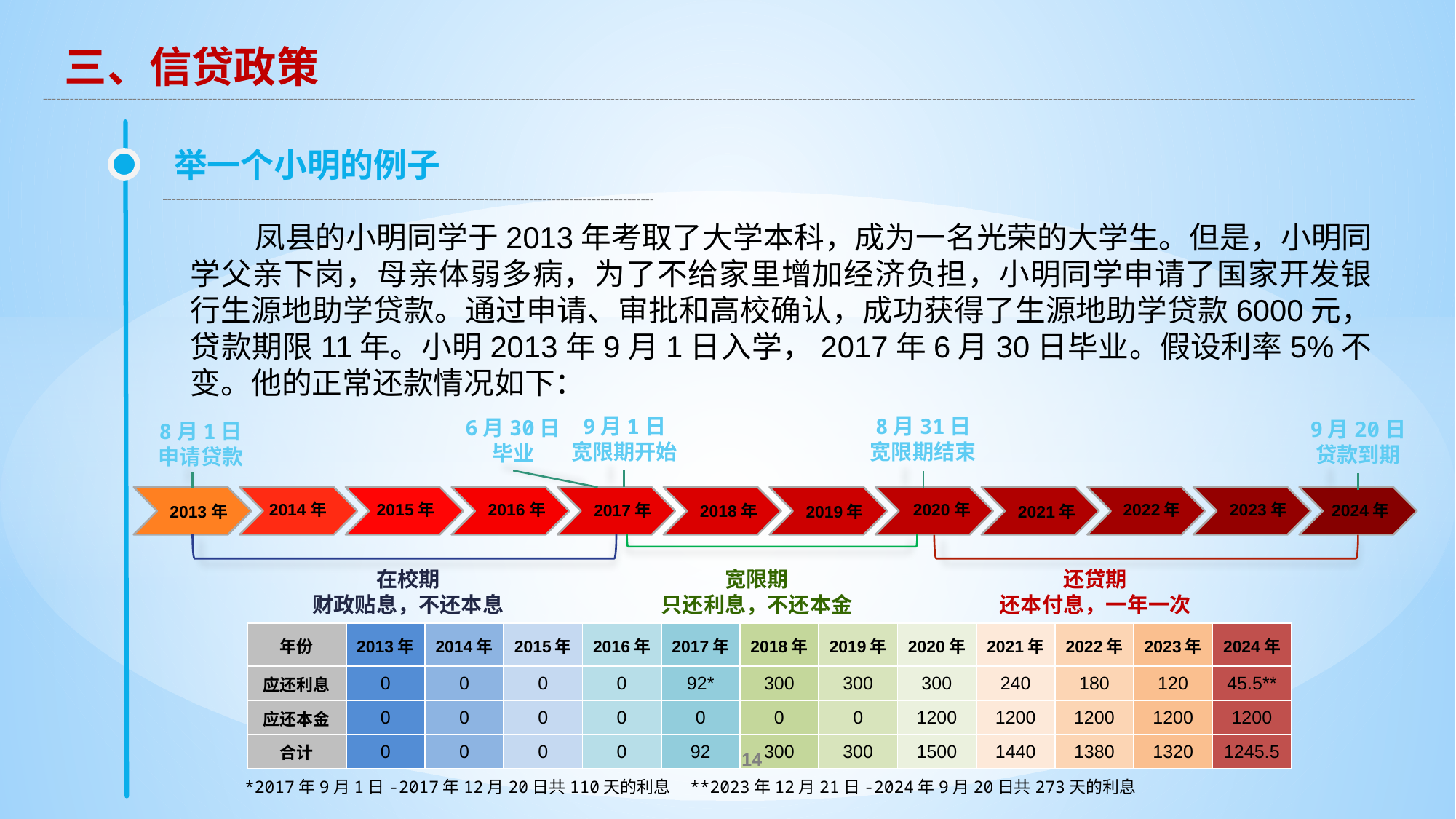

三、信贷政策

举一个小明的例子

凤县的小明同学于2013年考取了大学本科，成为一名光荣的大学生。但是，小明同学父亲下岗，母亲体弱多病，为了不给家里增加经济负担，小明同学申请了国家开发银行生源地助学贷款。通过申请、审批和高校确认，成功获得了生源地助学贷款6000元，贷款期限11年。小明2013年9月1日入学，2017年6月30日毕业。假设利率5%不变。他的正常还款情况如下：

8月31日
宽限期结束
9月1日
宽限期开始
6月30日
毕业
9月20日
贷款到期
8月1日
申请贷款

2023年
2014年
2015年
2016年
2020年
2022年
2017年
2024年
2018年
2013年
2019年
2021年
在校期
财政贴息，不还本息
宽限期
只还利息，不还本金
还贷期
还本付息，一年一次
| 年份 | 2013年 | 2014年 | 2015年 | 2016年 | 2017年 | 2018年 | 2019年 | 2020年 | 2021年 | 2022年 | 2023年 | 2024年 |
| --- | --- | --- | --- | --- | --- | --- | --- | --- | --- | --- | --- | --- |
| 应还利息 | 0 | 0 | 0 | 0 | 92\* | 300 | 300 | 300 | 240 | 180 | 120 | 45.5\*\* |
| 应还本金 | 0 | 0 | 0 | 0 | 0 | 0 | 0 | 1200 | 1200 | 1200 | 1200 | 1200 |
| 合计 | 0 | 0 | 0 | 0 | 92 | 300 | 300 | 1500 | 1440 | 1380 | 1320 | 1245.5 |
14
*2017年9月1日-2017年12月20日共110天的利息    **2023年12月21日-2024年9月20日共273天的利息